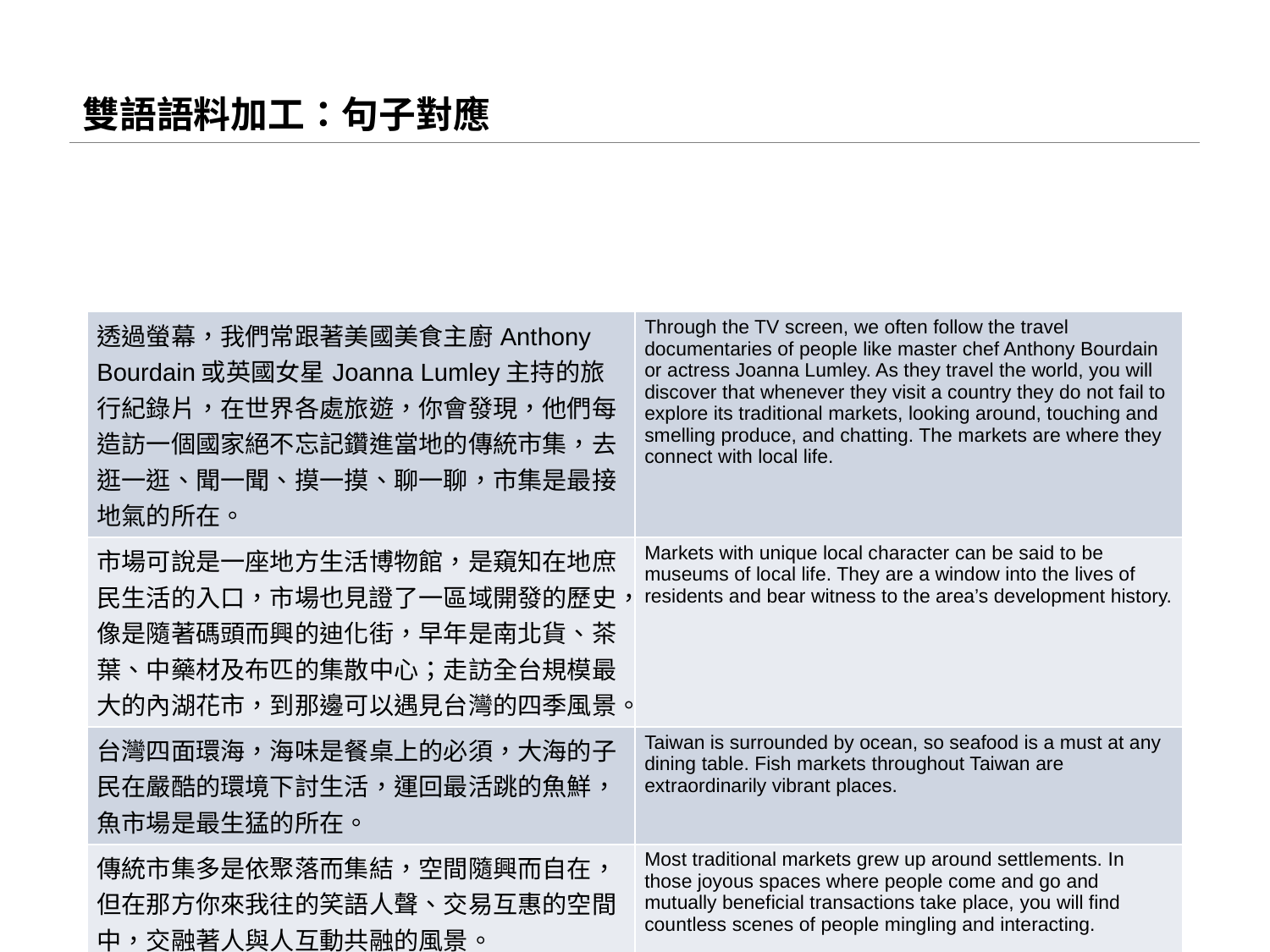

# 雙語語料加工：句子對應
| 透過螢幕，我們常跟著美國美食主廚Anthony Bourdain或英國女星Joanna Lumley主持的旅行紀錄片，在世界各處旅遊，你會發現，他們每造訪一個國家絕不忘記鑽進當地的傳統市集，去逛一逛、聞一聞、摸一摸、聊一聊，市集是最接地氣的所在。 | Through the TV screen, we often follow the travel documentaries of people like master chef Anthony Bourdain or actress Joanna Lumley. As they travel the world, you will discover that whenever they visit a country they do not fail to explore its traditional markets, looking around, touching and smelling produce, and chatting. The markets are where they connect with local life. |
| --- | --- |
| 市場可說是一座地方生活博物館，是窺知在地庶民生活的入口，市場也見證了一區域開發的歷史，像是隨著碼頭而興的迪化街，早年是南北貨、茶葉、中藥材及布匹的集散中心；走訪全台規模最大的內湖花市，到那邊可以遇見台灣的四季風景。 | Markets with unique local character can be said to be museums of local life. They are a window into the lives of residents and bear witness to the area’s development history. |
| 台灣四面環海，海味是餐桌上的必須，大海的子民在嚴酷的環境下討生活，運回最活跳的魚鮮，魚市場是最生猛的所在。 | Taiwan is surrounded by ocean, so seafood is a must at any dining table. Fish markets throughout Taiwan are extraordinarily vibrant places. |
| 傳統市集多是依聚落而集結，空間隨興而自在，但在那方你來我往的笑語人聲、交易互惠的空間中，交融著人與人互動共融的風景。 | Most traditional markets grew up around settlements. In those joyous spaces where people come and go and mutually beneficial transactions take place, you will find countless scenes of people mingling and interacting. |